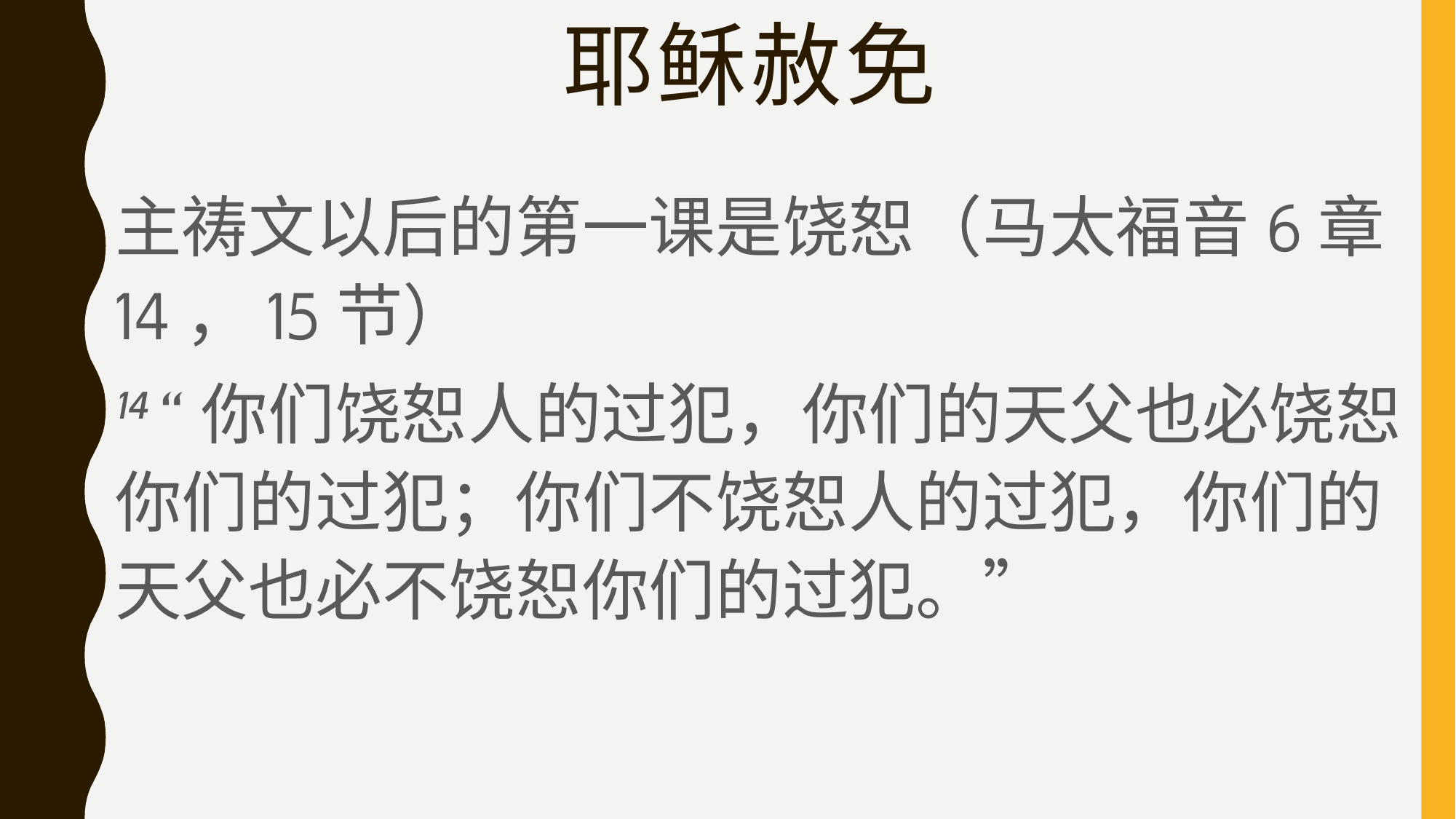

# 耶稣赦免
主祷文以后的第一课是饶恕（马太福音6章14，15节）
14 “你们饶恕人的过犯，你们的天父也必饶恕你们的过犯；你们不饶恕人的过犯，你们的天父也必不饶恕你们的过犯。”